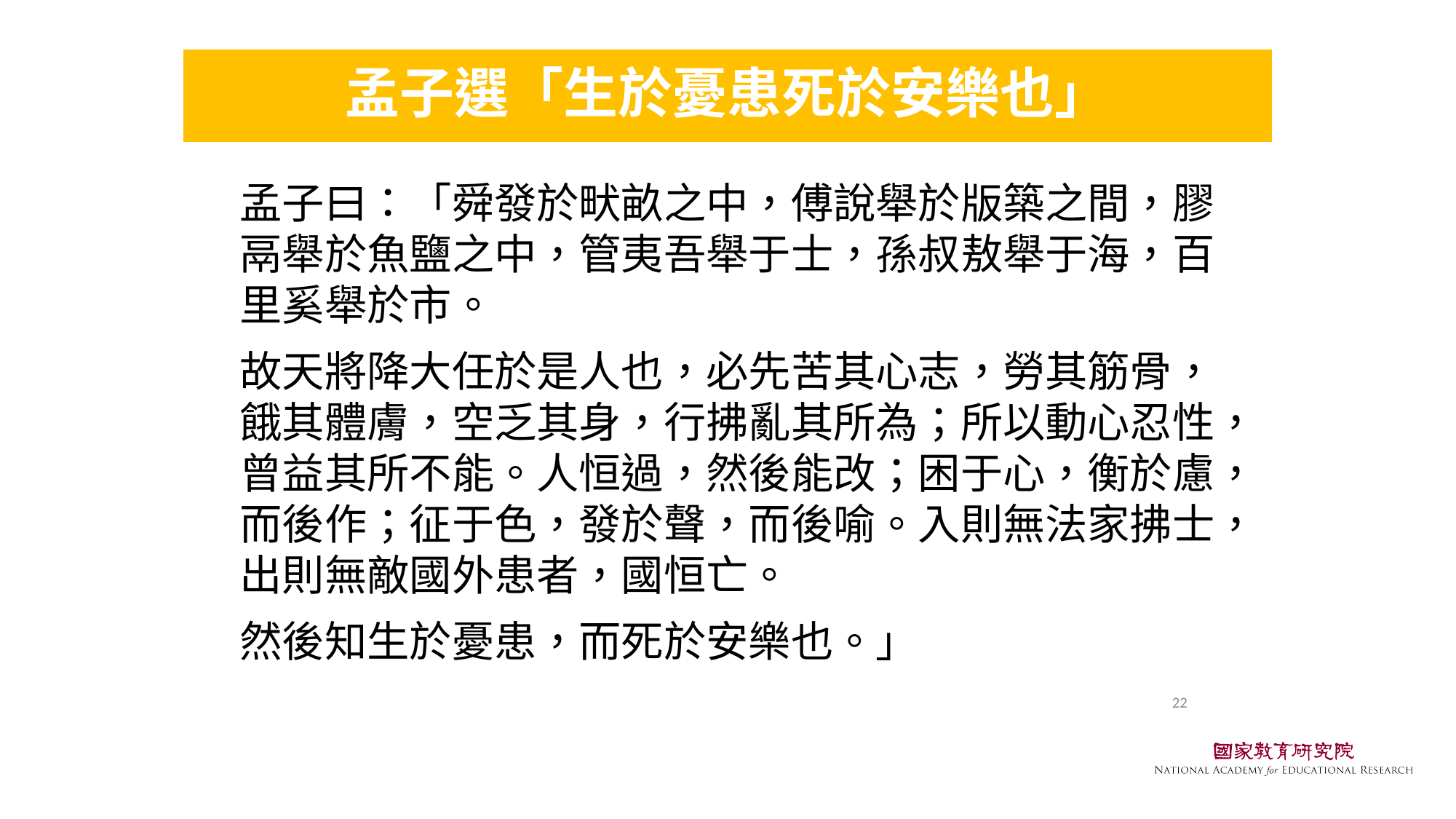

# 孟子選「生於憂患死於安樂也」
孟子曰：「舜發於畎畝之中，傅說舉於版築之間，膠鬲舉於魚鹽之中，管夷吾舉于士，孫叔敖舉于海，百里奚舉於市。
故天將降大任於是人也，必先苦其心志，勞其筋骨，餓其體膚，空乏其身，行拂亂其所為；所以動心忍性，曾益其所不能。人恒過，然後能改；困于心，衡於慮，而後作；征于色，發於聲，而後喻。入則無法家拂士，出則無敵國外患者，國恒亡。
然後知生於憂患，而死於安樂也。」

22